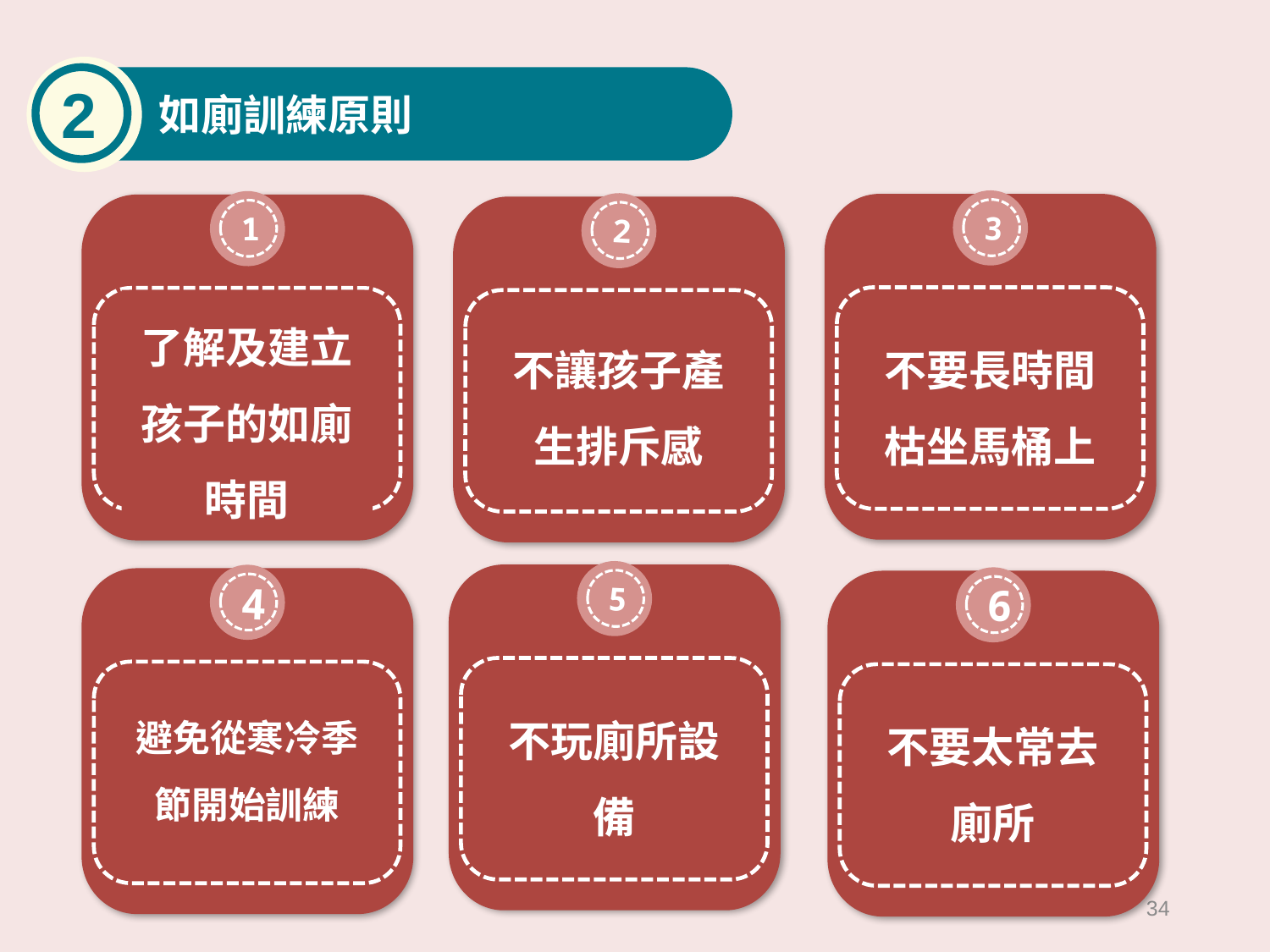

2
如廁訓練原則
1
3
1
1
1
2

不要長時間枯坐馬桶上

了解及建立孩子的如廁時間

不讓孩子產生排斥感
1
5

不玩廁所設備
1
4
1
6

避免從寒冷季節開始訓練

不要太常去廁所
34